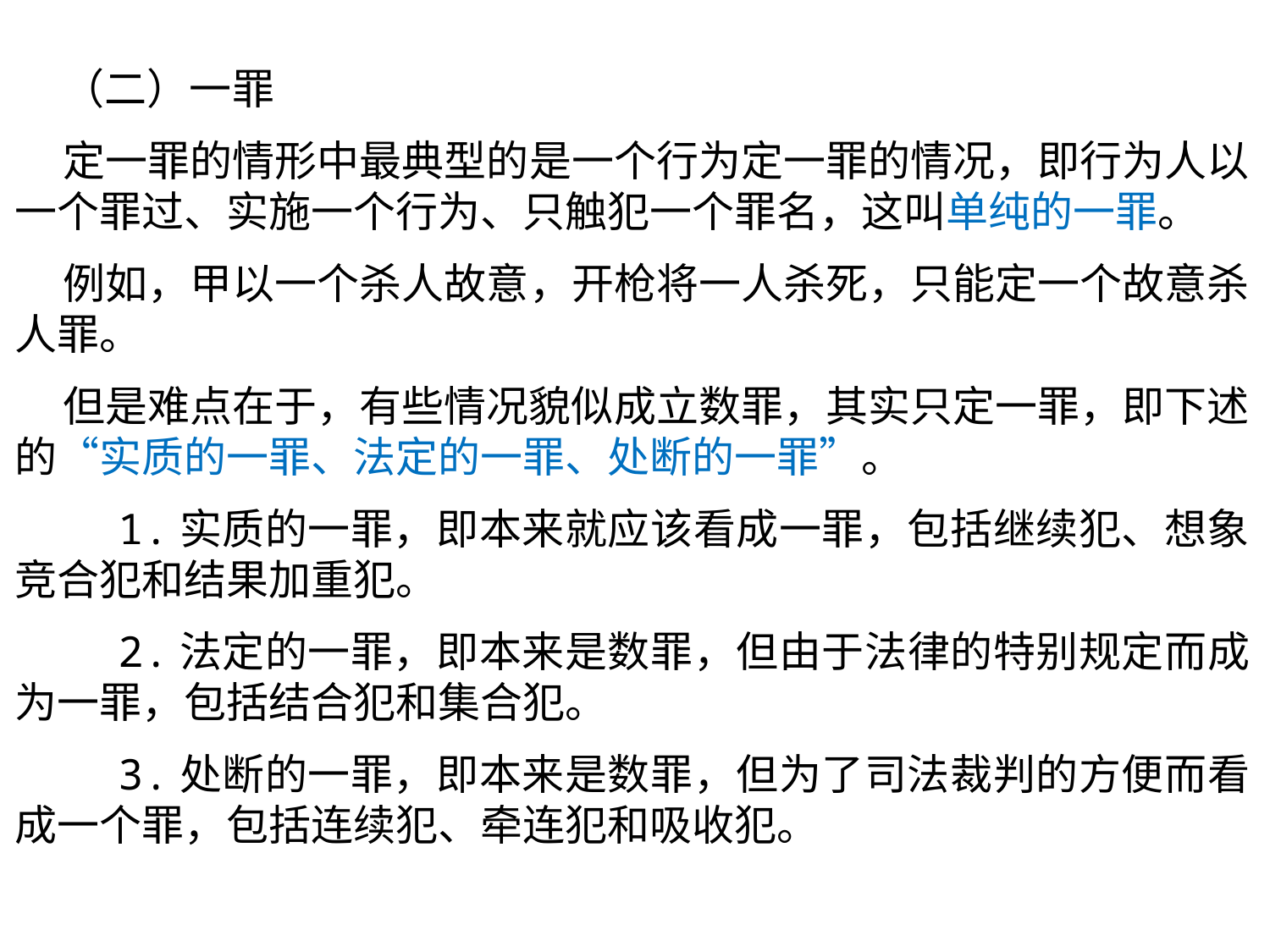

（二）一罪

    定一罪的情形中最典型的是一个行为定一罪的情况，即行为人以一个罪过、实施一个行为、只触犯一个罪名，这叫单纯的一罪。

    例如，甲以一个杀人故意，开枪将一人杀死，只能定一个故意杀人罪。

    但是难点在于，有些情况貌似成立数罪，其实只定一罪，即下述的“实质的一罪、法定的一罪、处断的一罪”。

    1.实质的一罪，即本来就应该看成一罪，包括继续犯、想象竞合犯和结果加重犯。

    2.法定的一罪，即本来是数罪，但由于法律的特别规定而成为一罪，包括结合犯和集合犯。

    3.处断的一罪，即本来是数罪，但为了司法裁判的方便而看成一个罪，包括连续犯、牵连犯和吸收犯。